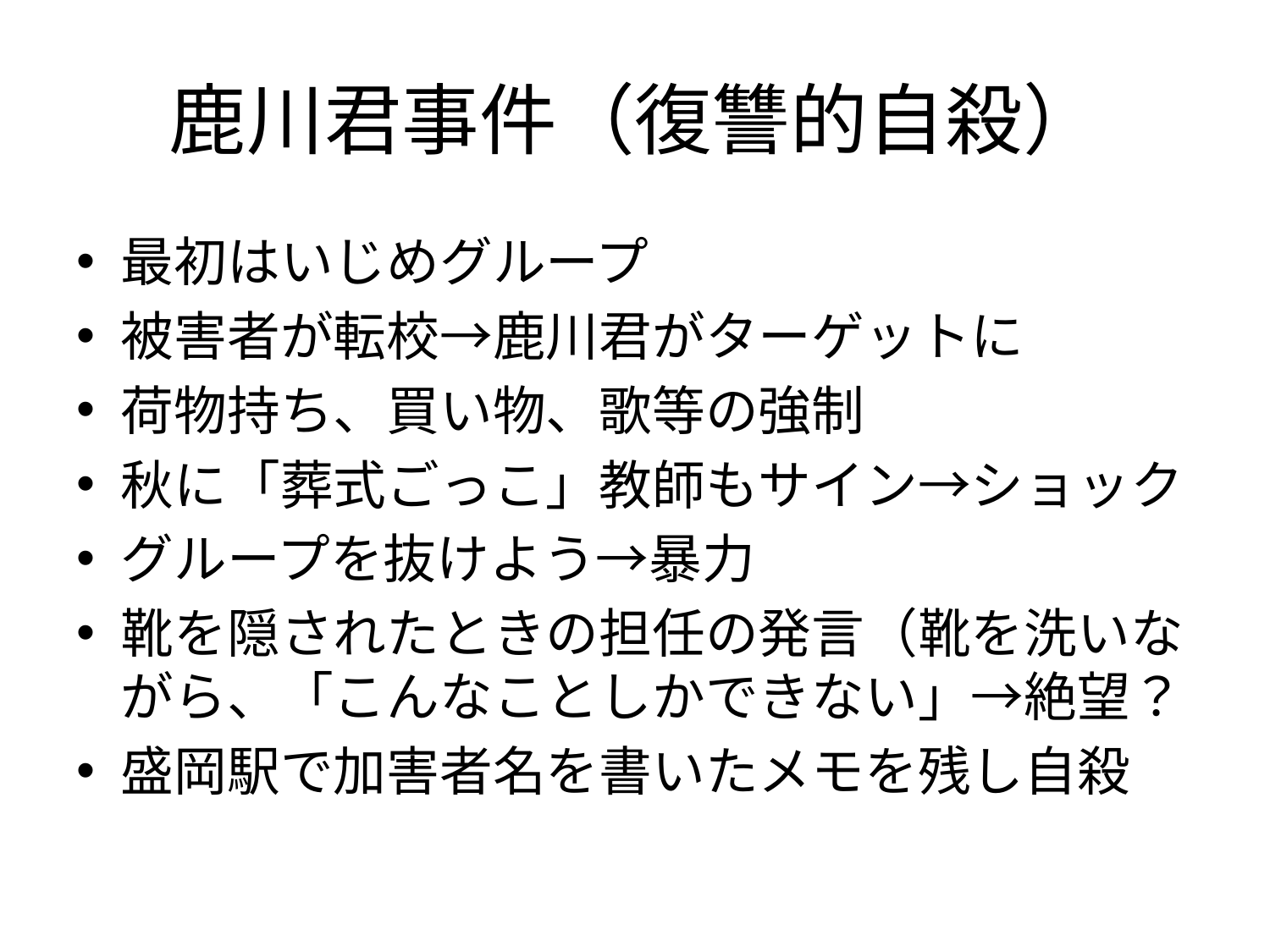

# 鹿川君事件（復讐的自殺）
最初はいじめグループ
被害者が転校→鹿川君がターゲットに
荷物持ち、買い物、歌等の強制
秋に「葬式ごっこ」教師もサイン→ショック
グループを抜けよう→暴力
靴を隠されたときの担任の発言（靴を洗いながら、「こんなことしかできない」→絶望？
盛岡駅で加害者名を書いたメモを残し自殺